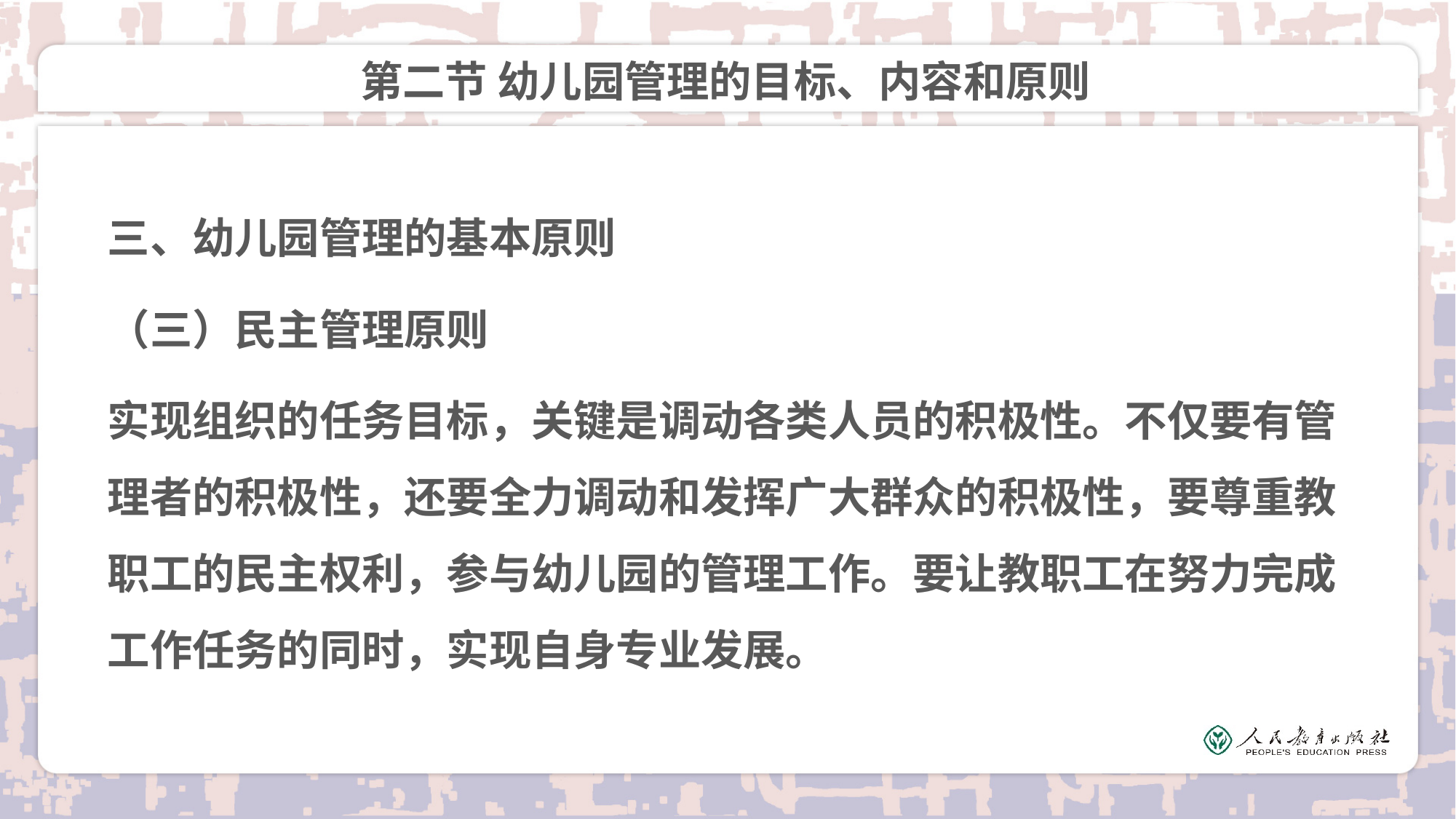

# 第二节 幼儿园管理的目标、内容和原则
三、幼儿园管理的基本原则
（三）民主管理原则
实现组织的任务目标，关键是调动各类人员的积极性。不仅要有管理者的积极性，还要全力调动和发挥广大群众的积极性，要尊重教职工的民主权利，参与幼儿园的管理工作。要让教职工在努力完成工作任务的同时，实现自身专业发展。